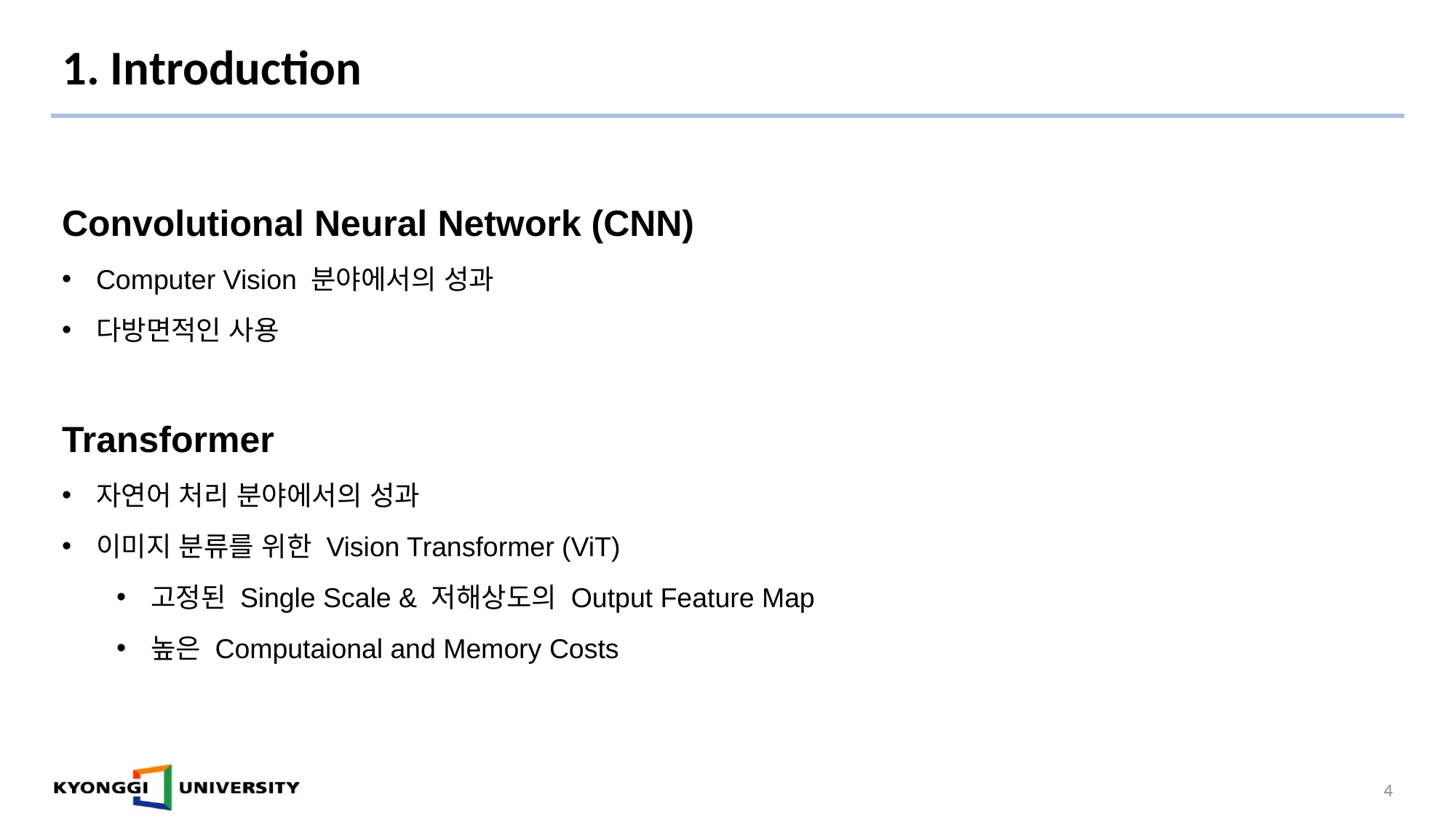

# 1. Introduction
Convolutional Neural Network (CNN)
Computer Vision 분야에서의 성과
다방면적인 사용
Transformer
자연어 처리 분야에서의 성과
이미지 분류를 위한 Vision Transformer (ViT)
고정된 Single Scale & 저해상도의 Output Feature Map
높은 Computaional and Memory Costs
4